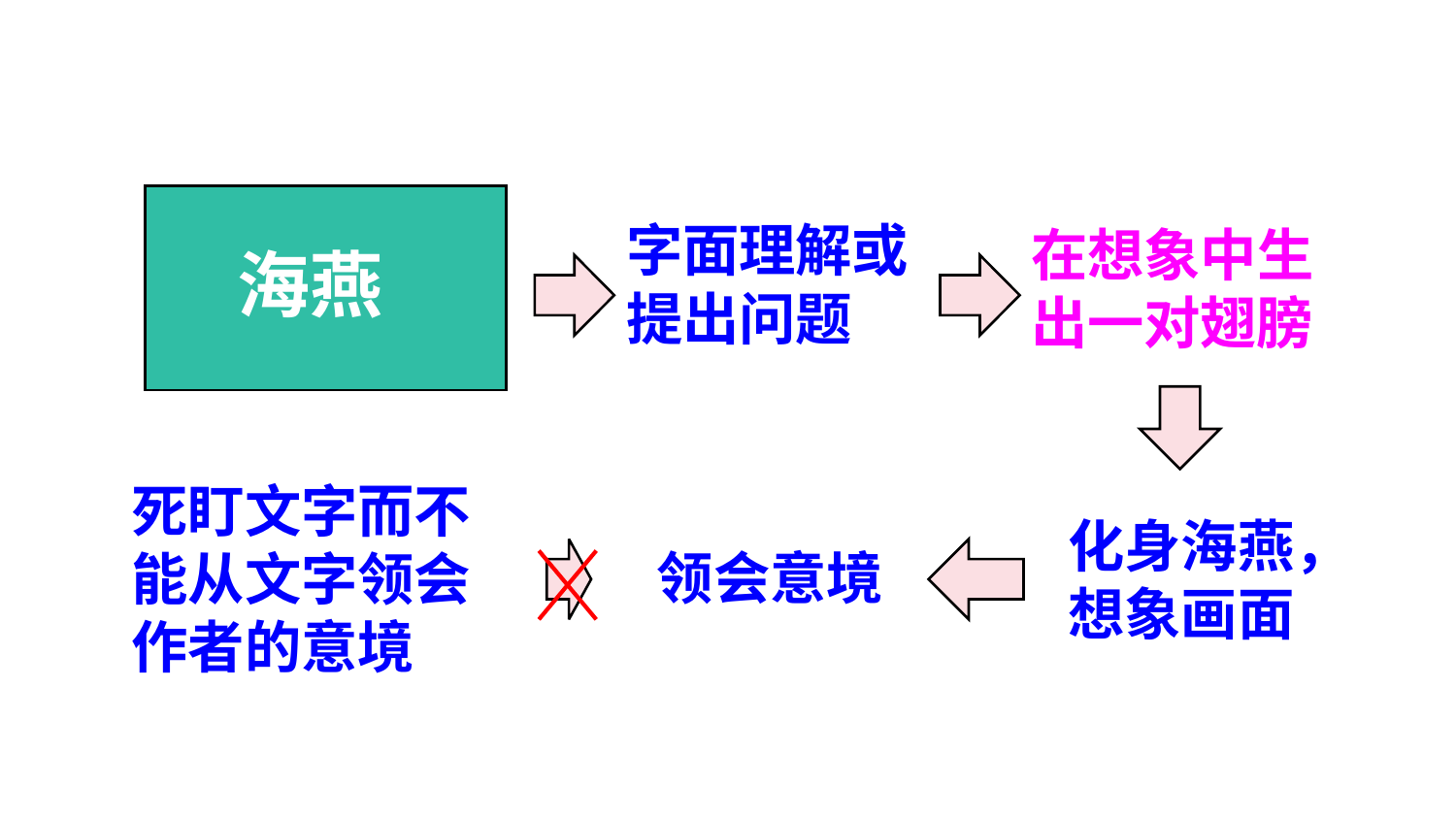

海燕
字面理解或提出问题

在想象中生出一对翅膀

化身海燕，想象画面
死盯文字而不能从文字领会作者的意境

领会意境